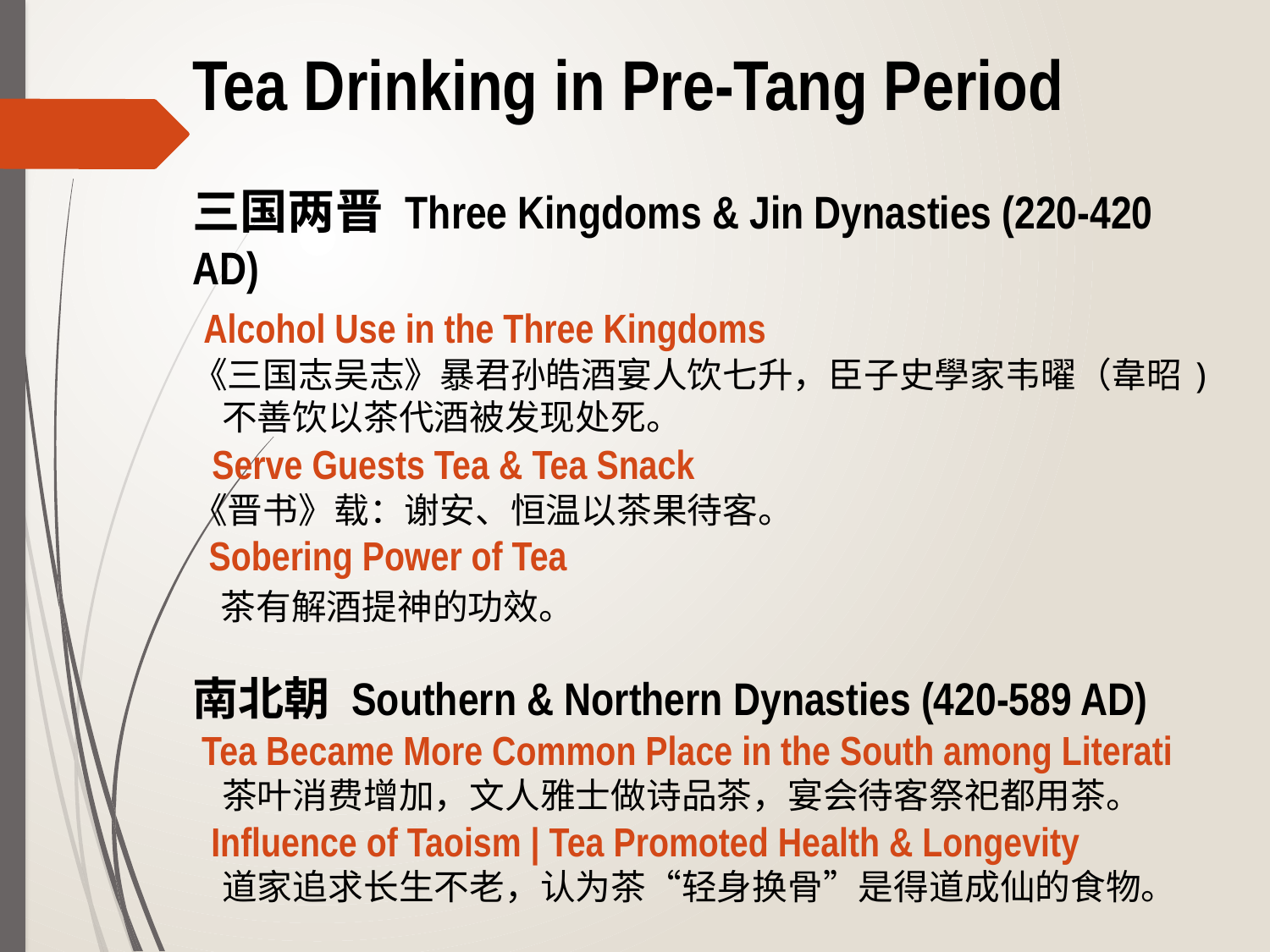

Tea Drinking in Pre-Tang Period
三国两晋 Three Kingdoms & Jin Dynasties (220-420 AD)
 Alcohol Use in the Three Kingdoms
《三国志吴志》暴君孙皓酒宴人饮七升，臣子史學家韦曜（韋昭)
 不善饮以茶代酒被发现处死。
 Serve Guests Tea & Tea Snack
《晋书》载：谢安、恒温以茶果待客。
 Sobering Power of Tea
  茶有解酒提神的功效。
南北朝 Southern & Northern Dynasties (420-589 AD)
 Tea Became More Common Place in the South among Literati
 茶叶消费增加，文人雅士做诗品茶，宴会待客祭祀都用茶。
 Influence of Taoism | Tea Promoted Health & Longevity
 道家追求长生不老，认为茶“轻身换骨”是得道成仙的食物。